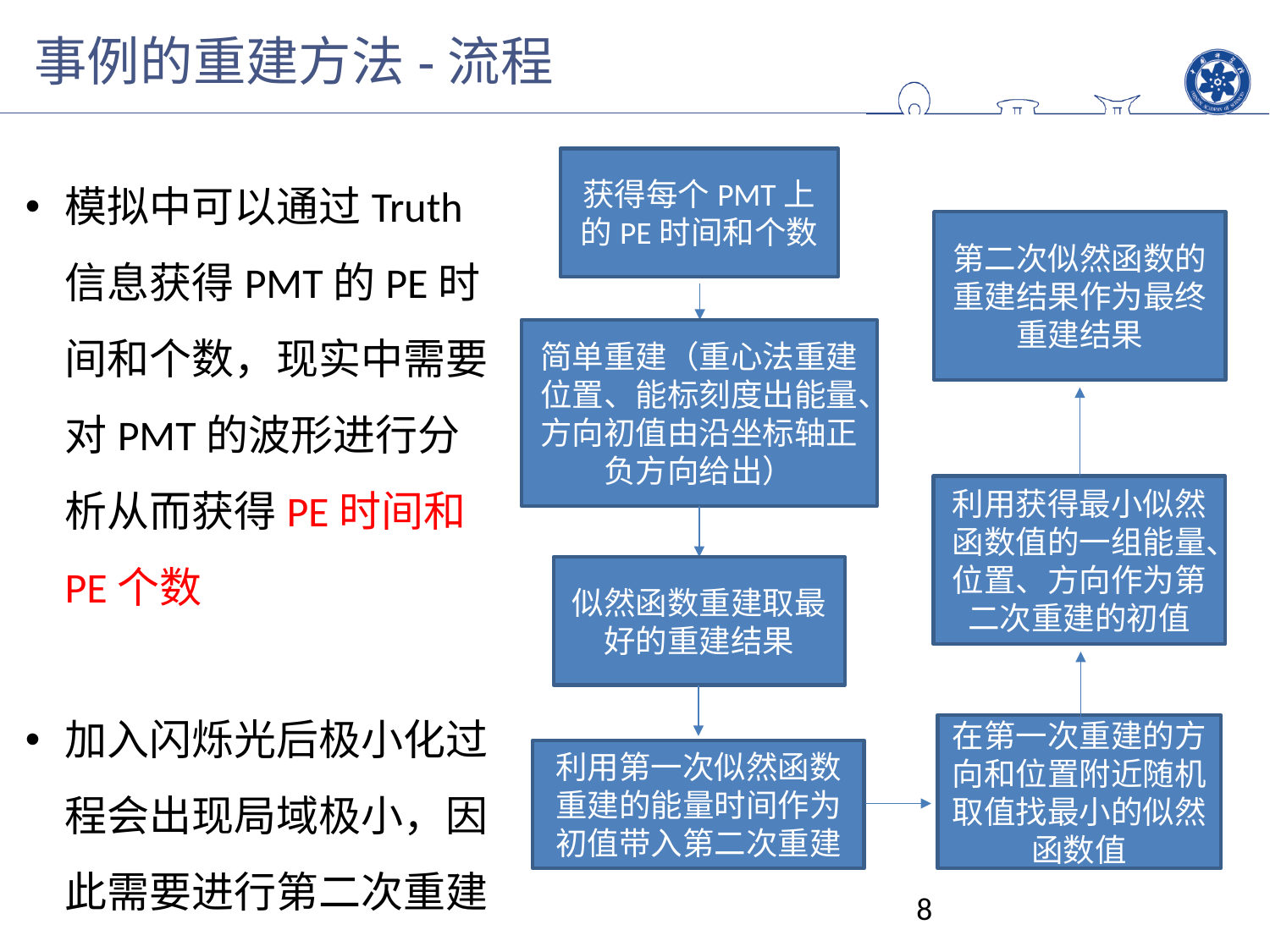

事例的重建方法-流程
模拟中可以通过Truth信息获得PMT的PE时间和个数，现实中需要对PMT的波形进行分析从而获得PE时间和PE个数

加入闪烁光后极小化过程会出现局域极小，因此需要进行第二次重建
获得每个PMT上的PE时间和个数
第二次似然函数的重建结果作为最终重建结果
简单重建（重心法重建位置、能标刻度出能量、方向初值由沿坐标轴正负方向给出）
利用获得最小似然函数值的一组能量、位置、方向作为第二次重建的初值
似然函数重建取最好的重建结果
在第一次重建的方向和位置附近随机取值找最小的似然函数值
利用第一次似然函数重建的能量时间作为初值带入第二次重建
8
8